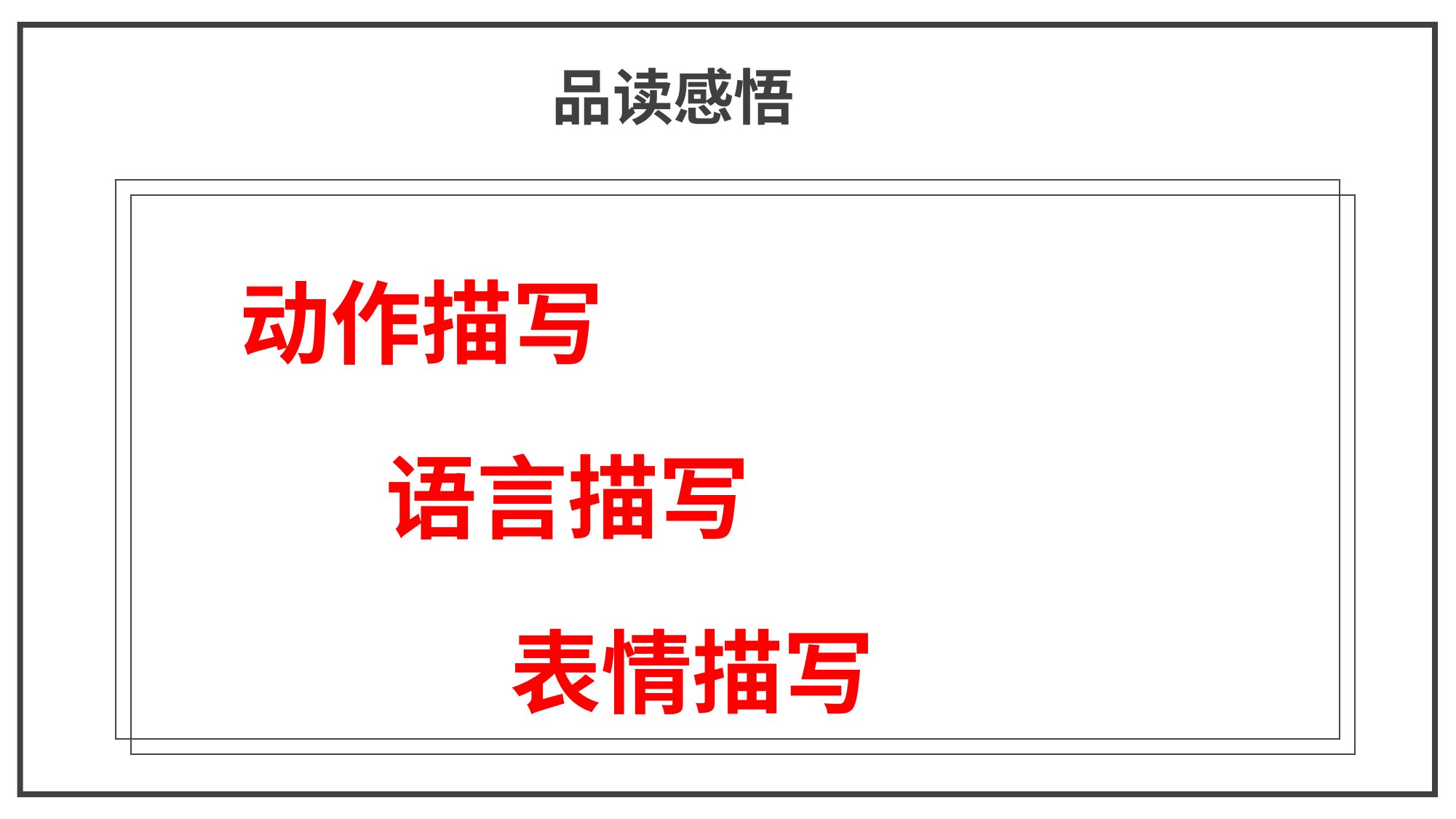

品读感悟

动作描写
      语言描写
            表情描写
点击输入标题内容
点击输入标题内容
点击输入标题内容
标题数字等都可以通过点击和重新输入进行更改。建议参考此段文本字体大小风格
标题数字等都可以通过点击和重新输入进行更改。建议参考此段文本字体大小风格
标题数字等都可以通过点击和重新输入进行更改。建议参考此段文本字体大小风格
标题数字等都可以通过点击和重新输入进行更改，菜单开始栏设置中可以对字体、间距、大小、行距等进行修改。建议参考此段文本字体大小风格
标题数字等都可以通过点击和重新输入进行更改，菜单开始栏设置中可以对字体、间距、大小、行距等进行修改。建议参考此段文本字体大小风格
标题数字等都可以通过点击和重新输入进行更改，菜单开始栏设置中可以对字体、间距、大小、行距等进行修改。建议参考此段文本字体大小风格